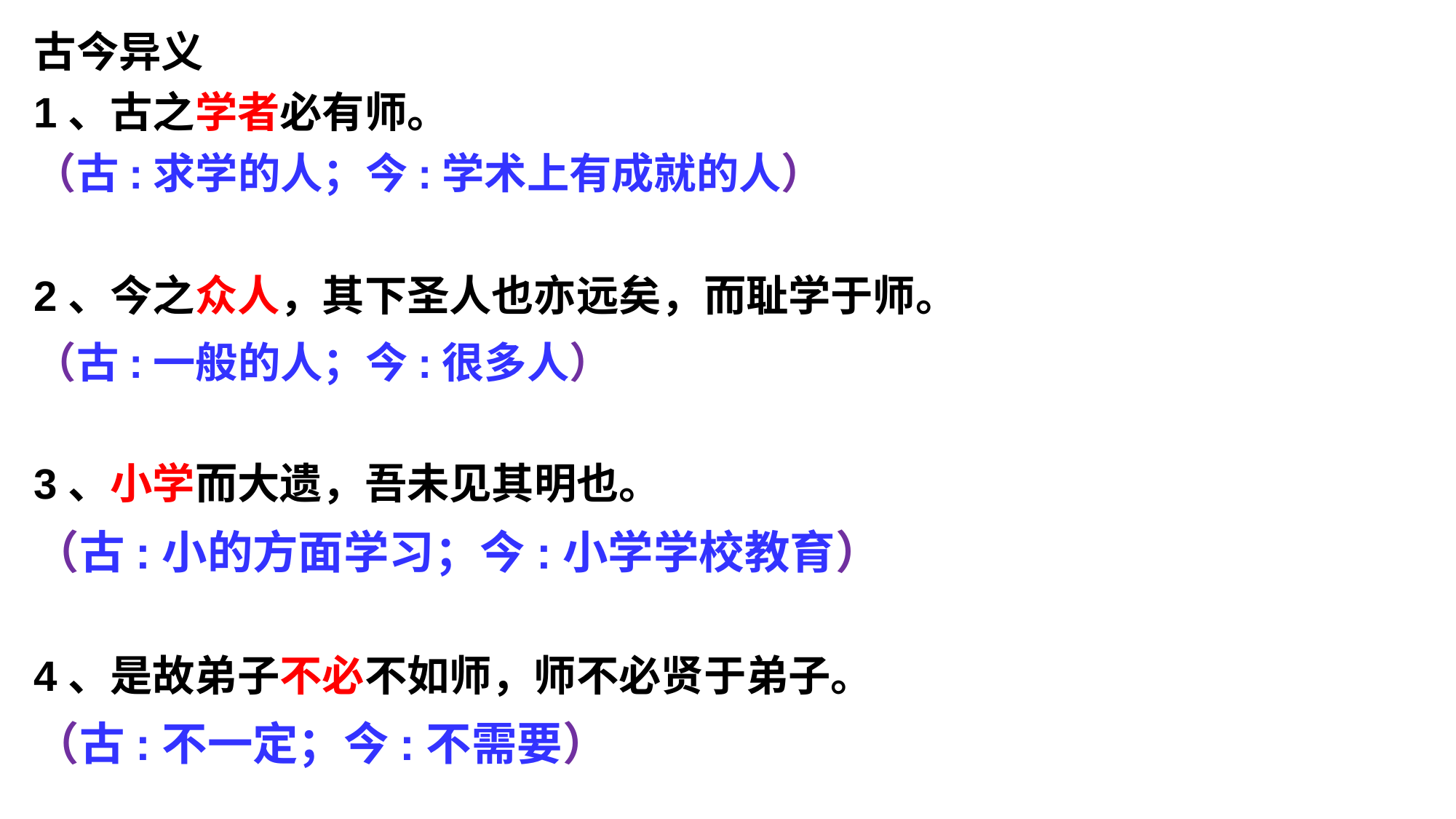

古今异义
1、古之学者必有师。
（古:求学的人；今:学术上有成就的人）

2、今之众人，其下圣人也亦远矣，而耻学于师。
（古:一般的人；今:很多人）

3、小学而大遗，吾未见其明也。
（古:小的方面学习；今:小学学校教育）

4、是故弟子不必不如师，师不必贤于弟子。
（古:不一定；今:不需要）